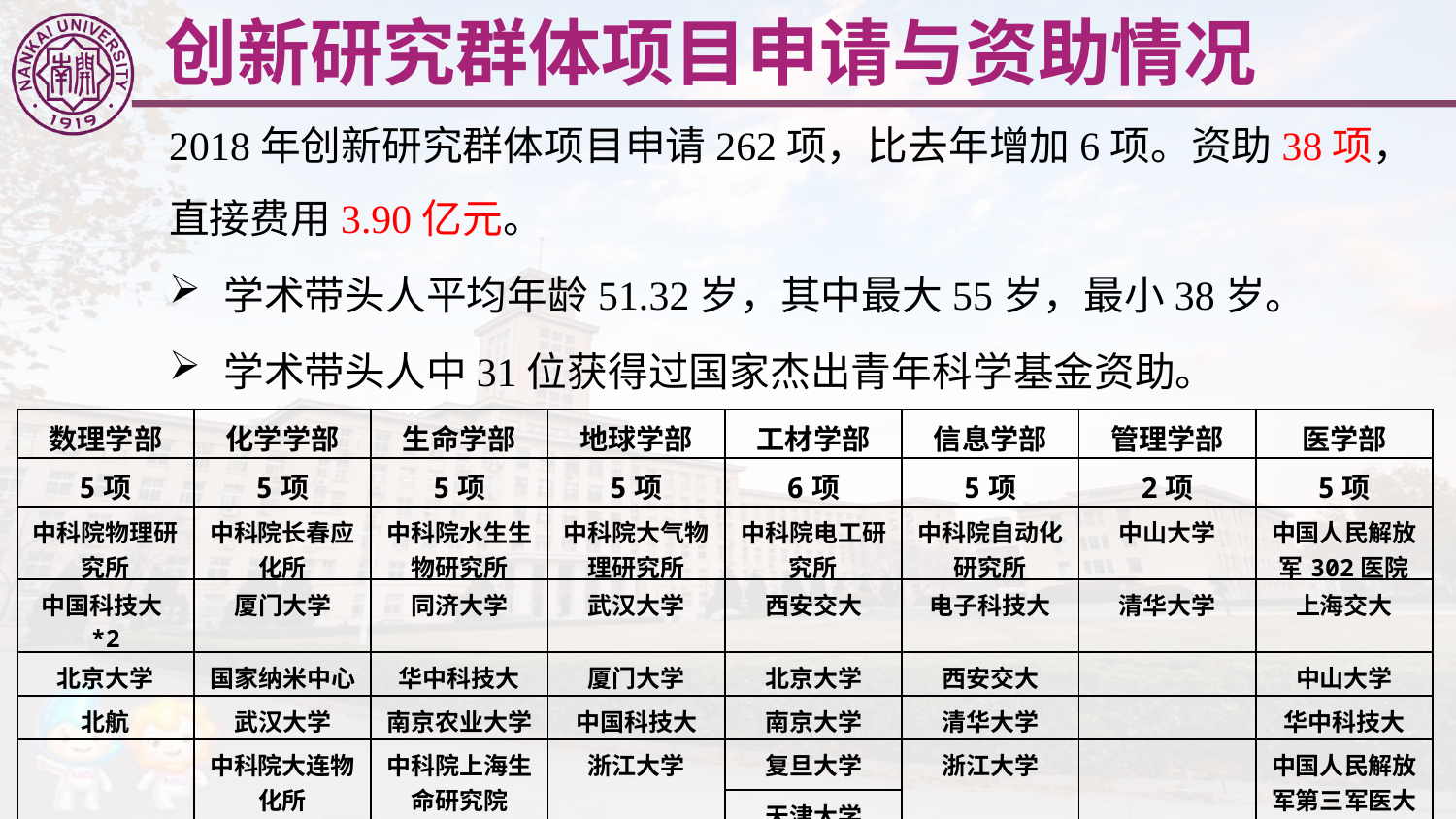

创新研究群体项目申请与资助情况
2018年创新研究群体项目申请262项，比去年增加6项。资助38项，直接费用3.90亿元。
学术带头人平均年龄51.32岁，其中最大55岁，最小38岁。
学术带头人中31位获得过国家杰出青年科学基金资助。

| 数理学部 | 化学学部 | 生命学部 | 地球学部 | 工材学部 | 信息学部 | 管理学部 | 医学部 |
| --- | --- | --- | --- | --- | --- | --- | --- |
| 5项 | 5项 | 5项 | 5项 | 6项 | 5项 | 2项 | 5项 |
| 中科院物理研究所 | 中科院长春应化所 | 中科院水生生物研究所 | 中科院大气物理研究所 | 中科院电工研究所 | 中科院自动化研究所 | 中山大学 | 中国人民解放军302医院 |
| 中国科技大\*2 | 厦门大学 | 同济大学 | 武汉大学 | 西安交大 | 电子科技大 | 清华大学 | 上海交大 |
| 北京大学 | 国家纳米中心 | 华中科技大 | 厦门大学 | 北京大学 | 西安交大 |  | 中山大学 |
| 北航 | 武汉大学 | 南京农业大学 | 中国科技大 | 南京大学 | 清华大学 |  | 华中科技大 |
|  | 中科院大连物化所 | 中科院上海生命研究院 | 浙江大学 | 复旦大学 | 浙江大学 |  | 中国人民解放军第三军医大学 |
|  |  |  |  | 天津大学 |  |  |  |